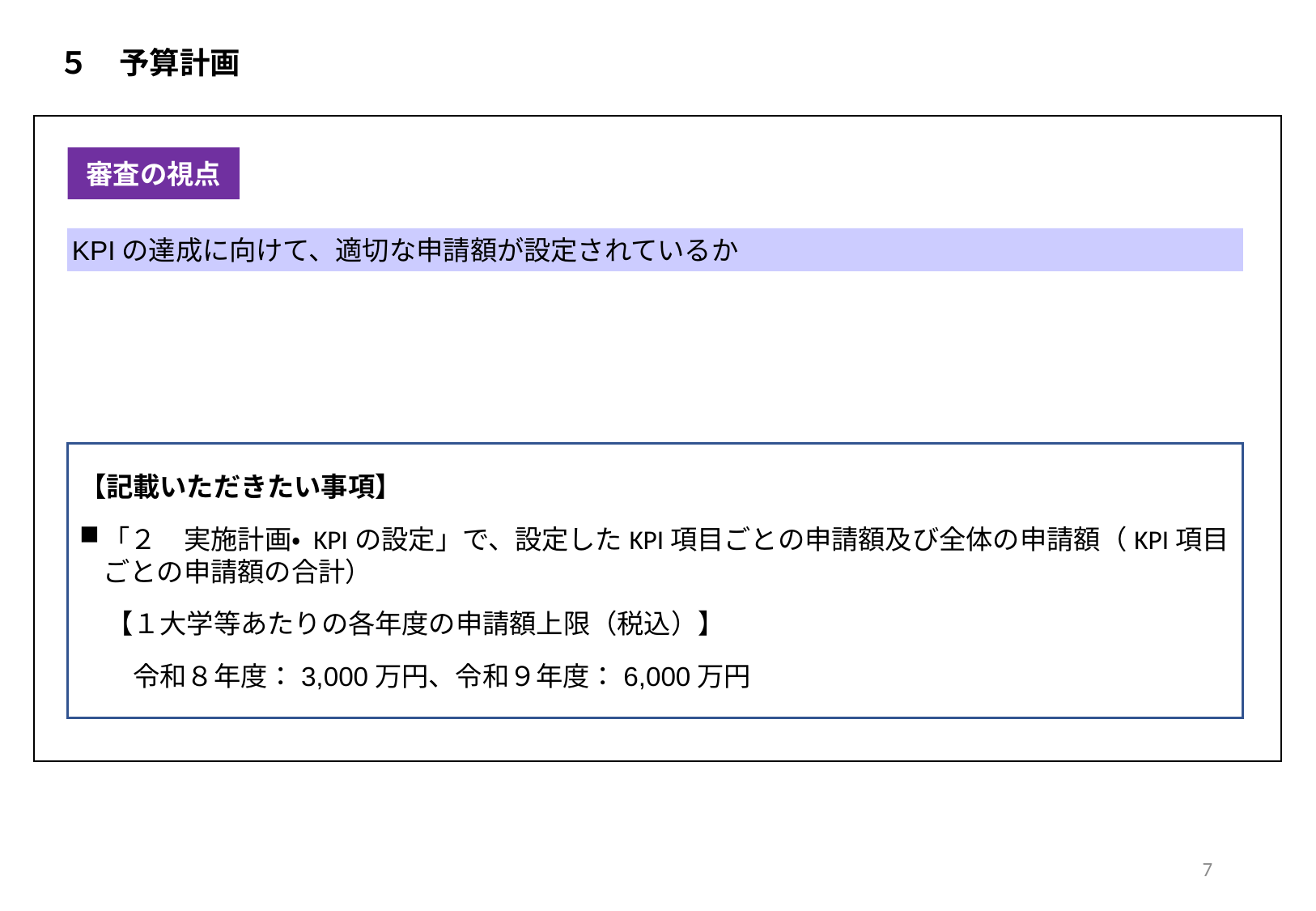

５　予算計画

審査の視点
KPIの達成に向けて、適切な申請額が設定されているか
【記載いただきたい事項】
「２　実施計画・ KPIの設定」で、設定したKPI項目ごとの申請額及び全体の申請額（KPI項目ごとの申請額の合計）
　【１大学等あたりの各年度の申請額上限（税込）】
　　令和８年度：3,000万円、令和９年度：6,000万円
7